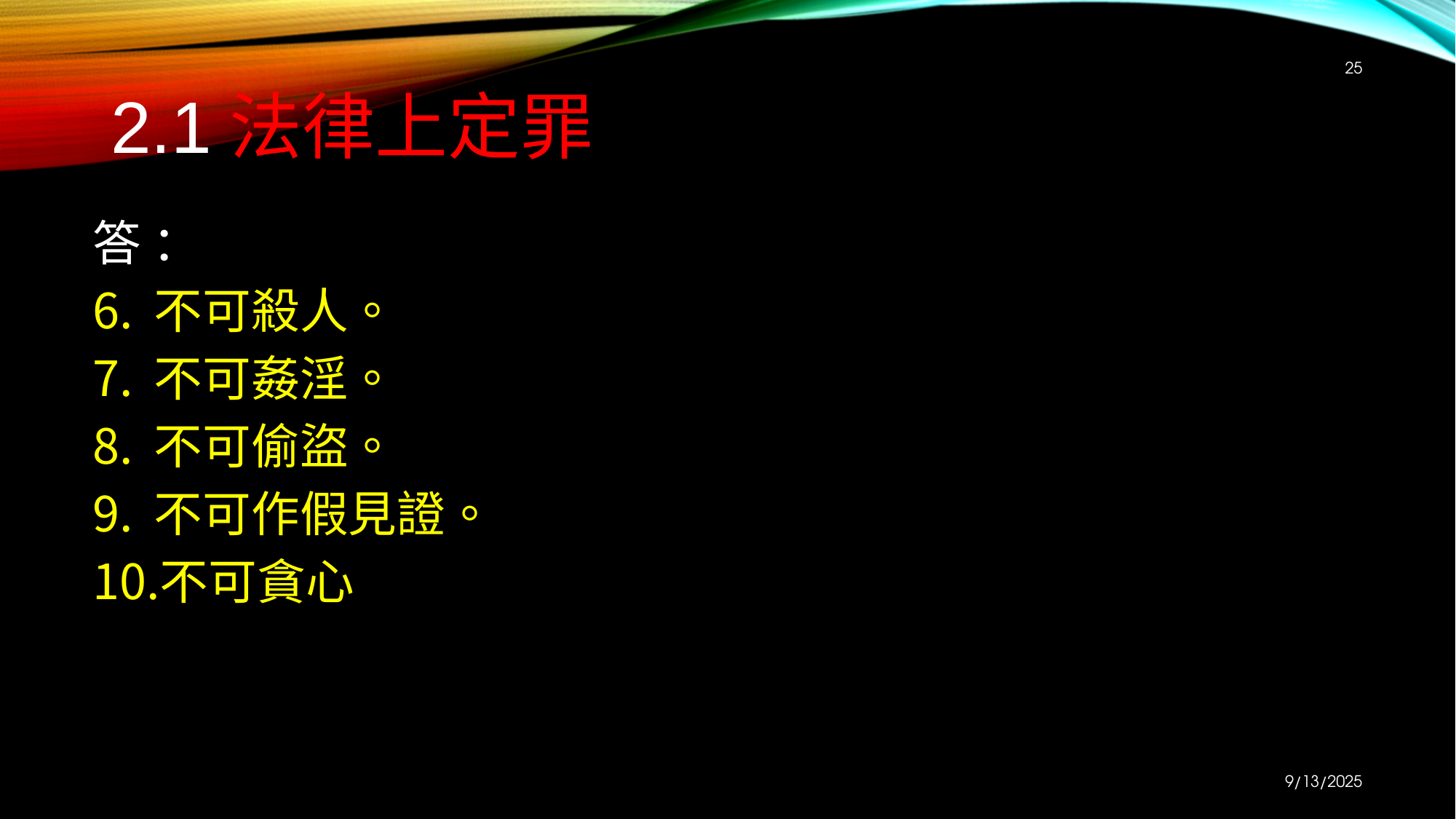

25
# 2.1法律上定罪
答 ：
不可殺人。
不可姦淫。
不可偷盜。
不可作假見證。
不可貪心

9/13/2025